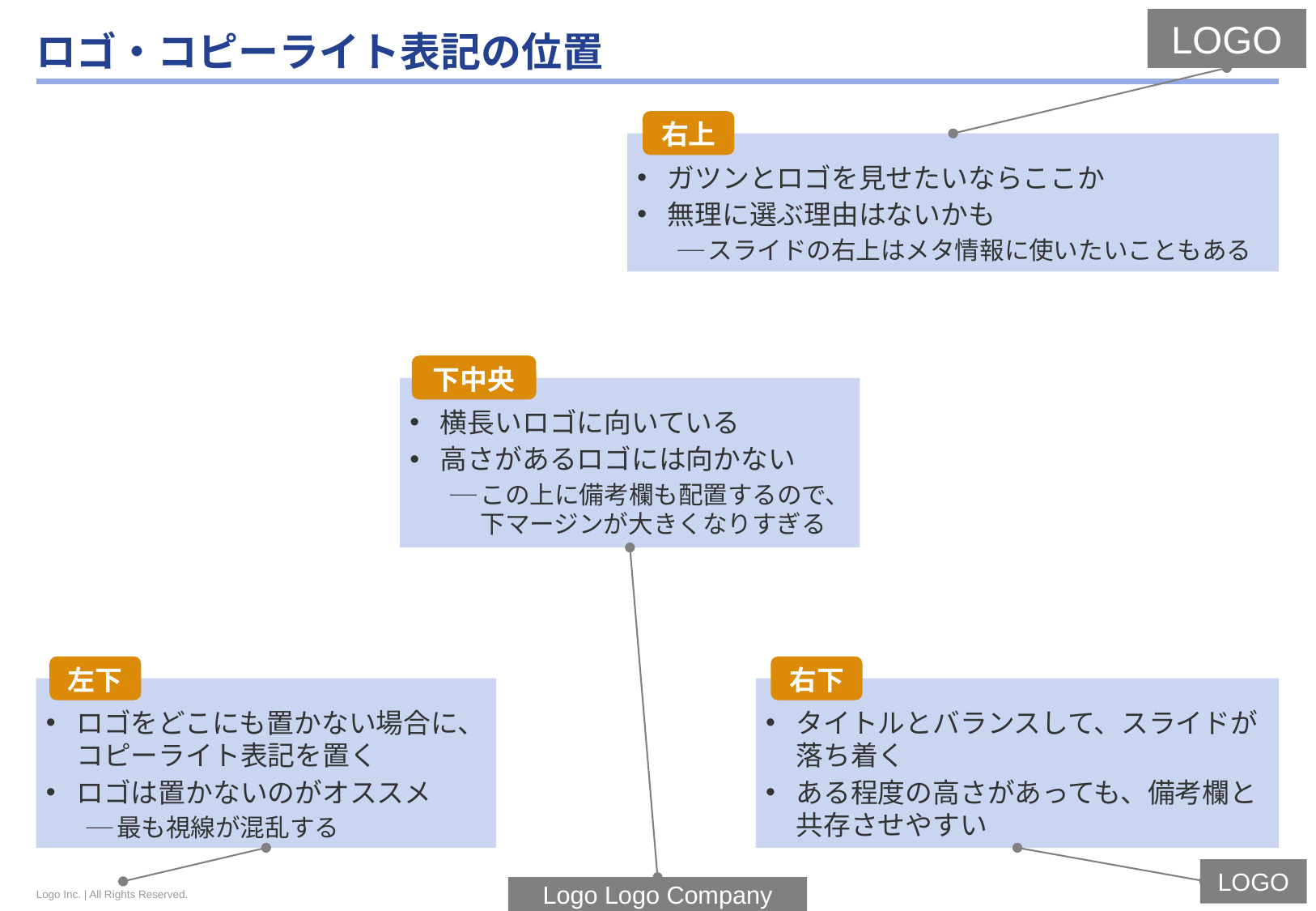

LOGO
# ロゴ・コピーライト表記の位置
右上
ガツンとロゴを見せたいならここか
無理に選ぶ理由はないかも
スライドの右上はメタ情報に使いたいこともある
下中央
横長いロゴに向いている
高さがあるロゴには向かない
この上に備考欄も配置するので、下マージンが大きくなりすぎる
左下
右下
ロゴをどこにも置かない場合に、
コピーライト表記を置く
ロゴは置かないのがオススメ
最も視線が混乱する
タイトルとバランスして、スライドが落ち着く
ある程度の高さがあっても、備考欄と共存させやすい
Logo Logo Company
Logo Inc. | All Rights Reserved.